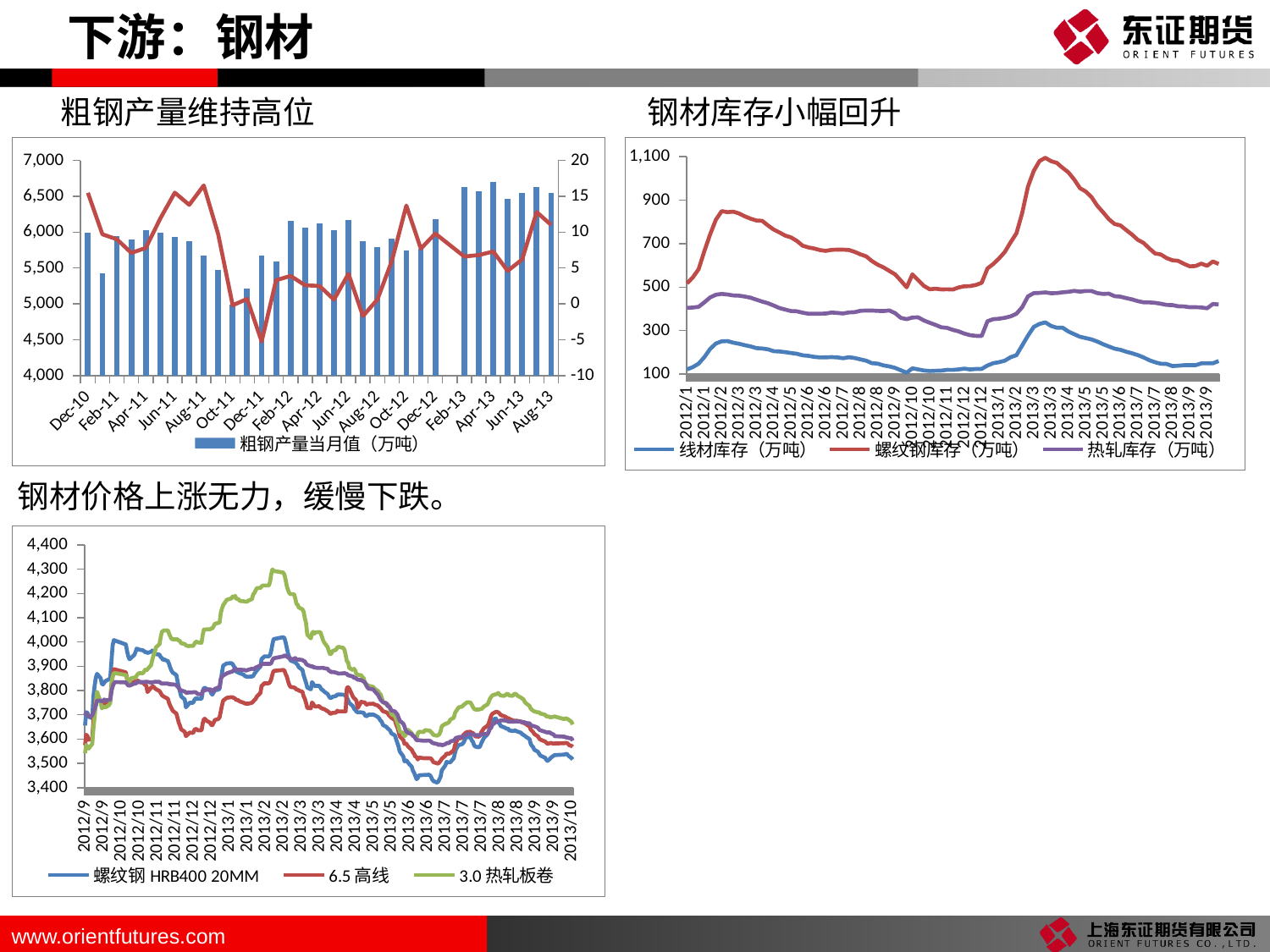

下游：钢材
粗钢产量维持高位
钢材库存小幅回升

### Chart

| Category |  |  |  |
|---|---|---|---|
| 41558 | 159.76 | 606.4 | 419.95 |
| 41551 | 149.07 | 617.98 | 422.08 |
| 41544 | 149.07 | 598.03 | 402.19 |
| 41537 | 148.94 | 608.09 | 406.24 |
| 41530 | 140.37 | 597.04 | 407.42 |
| 41523 | 140.27 | 595.65 | 407.1 |
| 41516 | 140.44 | 606.81 | 410.72 |
| 41509 | 137.95 | 620.74 | 411.47 |
| 41502 | 136.56 | 623.48 | 417.07 |
| 41495 | 146.05 | 633.24 | 417.58 |
| 41488 | 146.96 | 650.04 | 423.3 |
| 41481 | 153.92 | 654.83 | 427.61 |
| 41474 | 163.39 | 678.04 | 429.63 |
| 41467 | 176.15 | 703.28 | 429.83 |
| 41460 | 187.0 | 717.83 | 435.62 |
| 41453 | 195.22 | 741.62 | 443.43 |
| 41446 | 202.51 | 762.64 | 449.3 |
| 41439 | 211.21 | 784.0 | 456.01 |
| 41432 | 216.49 | 790.07 | 458.18 |
| 41425 | 226.64 | 812.4 | 469.8 |
| 41418 | 236.9 | 844.16 | 468.58 |
| 41411 | 249.29 | 874.4 | 472.38 |
| 41404 | 259.02 | 914.34 | 482.0 |
| 41397 | 265.1 | 939.93 | 481.99 |
| 41390 | 271.22 | 955.25 | 479.05 |
| 41383 | 283.12 | 995.11 | 482.5 |
| 41376 | 295.36 | 1027.83 | 478.36 |
| 41369 | 312.88 | 1048.66 | 476.1 |
| 41362 | 312.88 | 1071.26 | 472.57 |
| 41355 | 321.2 | 1079.51 | 471.71 |
| 41348 | 337.35 | 1094.85 | 475.57 |
| 41341 | 330.24 | 1079.79 | 473.27 |
| 41334 | 316.43 | 1034.47 | 472.17 |
| 41327 | 276.35 | 962.06 | 457.1 |
| 41320 | 230.97 | 840.12 | 407.02 |
| 41313 | 186.45 | 747.17 | 376.87 |
| 41306 | 177.17 | 706.02 | 364.97 |
| 41299 | 161.37 | 662.06 | 358.58 |
| 41292 | 154.18 | 631.93 | 354.13 |
| 41285 | 149.8 | 606.5 | 352.19 |
| 41278 | 139.05 | 585.9 | 343.0 |
| 41271 | 123.42 | 519.96 | 274.82 |
| 41264 | 123.0 | 509.87 | 275.3 |
| 41257 | 120.76 | 504.63 | 278.54 |
| 41250 | 124.75 | 503.81 | 285.57 |
| 41243 | 120.96 | 498.38 | 295.98 |
| 41236 | 118.76 | 488.6 | 303.0 |
| 41229 | 118.91 | 489.94 | 312.11 |
| 41222 | 115.53 | 489.34 | 314.83 |
| 41215 | 114.93 | 492.73 | 325.97 |
| 41208 | 113.67 | 489.97 | 335.64 |
| 41201 | 115.88 | 505.32 | 345.87 |
| 41194 | 120.97 | 531.5 | 360.73 |
| 41187 | 126.17 | 558.56 | 359.65 |
| 41180 | 106.18 | 498.93 | 352.09 |
| 41173 | 117.05 | 529.88 | 358.05 |
| 41166 | 127.99 | 558.58 | 379.96 |
| 41159 | 134.76 | 574.39 | 392.41 |
| 41152 | 139.41 | 590.52 | 389.53 |
| 41145 | 147.56 | 603.04 | 390.34 |
| 41138 | 149.78 | 619.82 | 391.94 |
| 41131 | 161.09 | 641.39 | 391.83 |
| 41124 | 167.37 | 650.72 | 390.82 |
| 41117 | 173.37 | 662.07 | 384.63 |
| 41110 | 177.07 | 670.78 | 383.28 |
| 41103 | 172.21 | 672.28 | 378.25 |
| 41096 | 176.52 | 672.51 | 380.85 |
| 41089 | 177.6 | 671.25 | 382.76 |
| 41082 | 176.45 | 666.78 | 378.02 |
| 41075 | 176.17 | 670.46 | 377.35 |
| 41068 | 178.83 | 677.39 | 377.03 |
| 41061 | 183.26 | 682.49 | 377.2 |
| 41054 | 185.97 | 690.65 | 382.05 |
| 41047 | 193.02 | 712.53 | 388.48 |
| 41040 | 196.4 | 728.63 | 389.6 |
| 41033 | 200.42 | 736.8 | 396.31 |
| 41026 | 203.62 | 751.27 | 403.34 |
| 41019 | 204.73 | 764.75 | 414.82 |
| 41012 | 213.55 | 783.7 | 425.89 |
| 41005 | 217.04 | 804.87 | 433.2 |
| 40998 | 218.91 | 806.5 | 441.98 |
| 40991 | 226.91 | 814.81 | 451.25 |
| 40984 | 232.32 | 825.33 | 456.49 |
| 40977 | 239.06 | 838.83 | 460.54 |
| 40970 | 244.13 | 847.24 | 461.54 |
| 40963 | 251.49 | 844.79 | 465.9 |
| 40956 | 250.35 | 849.51 | 468.62 |
| 40949 | 240.4 | 810.64 | 464.75 |
| 40942 | 215.25 | 742.68 | 452.66 |
| 40935 | 177.75 | 665.94 | 430.0 |
| 40928 | 147.5 | 582.38 | 409.2 |
| 40921 | 131.65 | 544.3 | 405.81 |
| 40914 | 121.1 | 517.16 | 404.08 |

### Chart

| Category |  |  |
|---|---|---|
| 41517 | 6542.0 | 11.0 |
| 41486 | 6627.6 | 12.8 |
| 41455 | 6547.4 | 6.2 |
| 41425 | 6466.4 | 4.6 |
| 41394 | 6703.4 | 7.3 |
| 41364 | 6565.0 | 6.8 |
| 41333 | 6629.6 | 6.6 |
| 41274 | 6183.0 | 9.8 |
| 41243 | 5765.6 | 7.7 |
| 41213 | 5747.1 | 13.7 |
| 41182 | 5909.6 | 6.0 |
| 41152 | 5794.6 | 0.6 |
| 41121 | 5870.3 | -1.7 |
| 41090 | 6169.3 | 4.2 |
| 41060 | 6021.3 | 0.6 |
| 41029 | 6123.4 | 2.5 |
| 40999 | 6057.5 | 2.6 |
| 40968 | 6158.1 | 3.9 |
| 40939 | 5588.3 | 3.3 |
| 40908 | 5673.3 | -5.24 |
| 40877 | 5216.4 | 0.7 |
| 40847 | 4988.3 | -0.2 |
| 40816 | 5467.3 | 9.7 |
| 40786 | 5670.0 | 16.5 |
| 40755 | 5875.2 | 13.8 |
| 40724 | 5930.0 | 15.5 |
| 40694 | 5993.2 | 11.9 |
| 40663 | 6024.5 | 7.8 |
| 40633 | 5903.2 | 7.1 |
| 40602 | 5941.8 | 9.0 |
| 40574 | 5430.7 | 9.7 |
| 40543 | 5987.11 | 15.48 |
钢材价格上涨无力，缓慢下跌。

### Chart

| Category |  |  |  |  |
|---|---|---|---|---|
| 41562 | 3516.0 | 3568.0 | 3660.0 | 3593.0 |
| 41561 | 3522.0 | 3572.0 | 3671.0 | 3603.0 |
| 41559 | 3529.0 | 3575.0 | 3678.0 | 3604.0 |
| 41558 | 3534.0 | 3581.0 | 3682.0 | 3606.0 |
| 41557 | 3539.0 | 3584.0 | 3684.0 | 3606.0 |
| 41556 | 3538.0 | 3584.0 | 3686.0 | 3608.0 |
| 41555 | 3536.0 | 3583.0 | 3682.0 | 3610.0 |
| 41547 | 3534.0 | 3582.0 | 3693.0 | 3612.0 |
| 41546 | 3531.0 | 3581.0 | 3692.0 | 3619.0 |
| 41544 | 3524.0 | 3584.0 | 3690.0 | 3623.0 |
| 41543 | 3518.0 | 3583.0 | 3690.0 | 3627.0 |
| 41542 | 3514.0 | 3582.0 | 3693.0 | 3628.0 |
| 41541 | 3510.0 | 3580.0 | 3693.0 | 3627.0 |
| 41540 | 3515.0 | 3585.0 | 3694.0 | 3628.0 |
| 41539 | 3523.0 | 3590.0 | 3700.0 | 3630.0 |
| 41535 | 3532.0 | 3598.0 | 3705.0 | 3636.0 |
| 41534 | 3540.0 | 3603.0 | 3710.0 | 3639.0 |
| 41533 | 3548.0 | 3611.0 | 3710.0 | 3647.0 |
| 41530 | 3556.0 | 3621.0 | 3714.0 | 3653.0 |
| 41529 | 3567.0 | 3629.0 | 3717.0 | 3654.0 |
| 41528 | 3572.0 | 3634.0 | 3721.0 | 3655.0 |
| 41527 | 3580.0 | 3639.0 | 3726.0 | 3658.0 |
| 41526 | 3600.0 | 3652.0 | 3737.0 | 3665.0 |
| 41523 | 3610.0 | 3662.0 | 3748.0 | 3666.0 |
| 41522 | 3614.0 | 3665.0 | 3754.0 | 3669.0 |
| 41521 | 3617.0 | 3667.0 | 3764.0 | 3670.0 |
| 41520 | 3620.0 | 3668.0 | 3767.0 | 3670.0 |
| 41519 | 3626.0 | 3672.0 | 3771.0 | 3671.0 |
| 41516 | 3631.0 | 3675.0 | 3779.0 | 3673.0 |
| 41515 | 3633.0 | 3676.0 | 3785.0 | 3673.0 |
| 41514 | 3636.0 | 3675.0 | 3787.0 | 3673.0 |
| 41513 | 3634.0 | 3676.0 | 3785.0 | 3672.0 |
| 41512 | 3633.0 | 3677.0 | 3778.0 | 3672.0 |
| 41509 | 3636.0 | 3684.0 | 3780.0 | 3672.0 |
| 41508 | 3644.0 | 3686.0 | 3787.0 | 3673.0 |
| 41507 | 3642.0 | 3688.0 | 3785.0 | 3676.0 |
| 41506 | 3646.0 | 3692.0 | 3782.0 | 3676.0 |
| 41505 | 3648.0 | 3694.0 | 3778.0 | 3677.0 |
| 41502 | 3654.0 | 3699.0 | 3780.0 | 3677.0 |
| 41501 | 3665.0 | 3706.0 | 3784.0 | 3674.0 |
| 41500 | 3668.0 | 3710.0 | 3790.0 | 3674.0 |
| 41499 | 3674.0 | 3712.0 | 3786.0 | 3672.0 |
| 41498 | 3685.0 | 3712.0 | 3785.0 | 3670.0 |
| 41495 | 3679.0 | 3704.0 | 3780.0 | 3659.0 |
| 41494 | 3671.0 | 3695.0 | 3773.0 | 3646.0 |
| 41493 | 3650.0 | 3680.0 | 3766.0 | 3642.0 |
| 41492 | 3631.0 | 3663.0 | 3752.0 | 3630.0 |
| 41491 | 3619.0 | 3655.0 | 3743.0 | 3621.0 |
| 41488 | 3604.0 | 3644.0 | 3734.0 | 3621.0 |
| 41487 | 3594.0 | 3636.0 | 3728.0 | 3620.0 |
| 41486 | 3584.0 | 3629.0 | 3724.0 | 3618.0 |
| 41485 | 3571.0 | 3617.0 | 3724.0 | 3616.0 |
| 41484 | 3566.0 | 3610.0 | 3722.0 | 3616.0 |
| 41481 | 3569.0 | 3611.0 | 3722.0 | 3616.0 |
| 41480 | 3574.0 | 3617.0 | 3724.0 | 3618.0 |
| 41479 | 3588.0 | 3625.0 | 3732.0 | 3620.0 |
| 41478 | 3594.0 | 3622.0 | 3741.0 | 3620.0 |
| 41477 | 3607.0 | 3630.0 | 3751.0 | 3621.0 |
| 41474 | 3608.0 | 3629.0 | 3752.0 | 3621.0 |
| 41473 | 3608.0 | 3626.0 | 3747.0 | 3616.0 |
| 41472 | 3594.0 | 3622.0 | 3744.0 | 3613.0 |
| 41471 | 3585.0 | 3617.0 | 3740.0 | 3610.0 |
| 41470 | 3579.0 | 3605.0 | 3734.0 | 3610.0 |
| 41467 | 3575.0 | 3602.0 | 3731.0 | 3608.0 |
| 41466 | 3568.0 | 3598.0 | 3723.0 | 3605.0 |
| 41465 | 3559.0 | 3587.0 | 3716.0 | 3606.0 |
| 41464 | 3544.0 | 3575.0 | 3707.0 | 3600.0 |
| 41463 | 3521.0 | 3554.0 | 3688.0 | 3594.0 |
| 41460 | 3504.0 | 3542.0 | 3680.0 | 3590.0 |
| 41459 | 3504.0 | 3540.0 | 3669.0 | 3583.0 |
| 41458 | 3504.0 | 3539.0 | 3667.0 | 3584.0 |
| 41457 | 3506.0 | 3541.0 | 3663.0 | 3583.0 |
| 41456 | 3492.0 | 3532.0 | 3663.0 | 3579.0 |
| 41453 | 3471.0 | 3519.0 | 3653.0 | 3574.0 |
| 41452 | 3445.0 | 3511.0 | 3632.0 | 3579.0 |
| 41451 | 3434.0 | 3504.0 | 3620.0 | 3576.0 |
| 41450 | 3424.0 | 3499.0 | 3616.0 | 3577.0 |
| 41449 | 3421.0 | 3500.0 | 3614.0 | 3580.0 |
| 41446 | 3427.0 | 3505.0 | 3617.0 | 3583.0 |
| 41445 | 3434.0 | 3514.0 | 3625.0 | 3585.0 |
| 41444 | 3445.0 | 3520.0 | 3629.0 | 3590.0 |
| 41443 | 3452.0 | 3521.0 | 3635.0 | 3593.0 |
| 41442 | 3453.0 | 3521.0 | 3635.0 | 3594.0 |
| 41439 | 3452.0 | 3521.0 | 3637.0 | 3593.0 |
| 41438 | 3452.0 | 3521.0 | 3629.0 | 3593.0 |
| 41434 | 3451.0 | 3524.0 | 3630.0 | 3595.0 |
| 41433 | 3439.0 | 3516.0 | 3622.0 | 3595.0 |
| 41432 | 3435.0 | 3527.0 | 3604.0 | 3595.0 |
| 41431 | 3448.0 | 3527.0 | 3610.0 | 3603.0 |
| 41430 | 3461.0 | 3539.0 | 3612.0 | 3611.0 |
| 41429 | 3469.0 | 3545.0 | 3614.0 | 3613.0 |
| 41428 | 3486.0 | 3556.0 | 3624.0 | 3620.0 |
| 41425 | 3502.0 | 3569.0 | 3638.0 | 3626.0 |
| 41424 | 3510.0 | 3577.0 | 3633.0 | 3630.0 |
| 41423 | 3512.0 | 3583.0 | 3618.0 | 3635.0 |
| 41422 | 3508.0 | 3580.0 | 3612.0 | 3651.0 |
| 41421 | 3528.0 | 3596.0 | 3624.0 | 3663.0 |
| 41418 | 3549.0 | 3611.0 | 3632.0 | 3676.0 |
| 41417 | 3569.0 | 3632.0 | 3652.0 | 3689.0 |
| 41416 | 3584.0 | 3649.0 | 3666.0 | 3702.0 |
| 41415 | 3599.0 | 3660.0 | 3681.0 | 3707.0 |
| 41414 | 3615.0 | 3678.0 | 3694.0 | 3714.0 |
| 41411 | 3624.0 | 3688.0 | 3703.0 | 3718.0 |
| 41410 | 3635.0 | 3694.0 | 3725.0 | 3730.0 |
| 41409 | 3640.0 | 3698.0 | 3738.0 | 3735.0 |
| 41408 | 3644.0 | 3706.0 | 3743.0 | 3735.0 |
| 41407 | 3650.0 | 3710.0 | 3742.0 | 3748.0 |
| 41404 | 3658.0 | 3715.0 | 3754.0 | 3752.0 |
| 41403 | 3672.0 | 3722.0 | 3772.0 | 3757.0 |
| 41402 | 3676.0 | 3728.0 | 3785.0 | 3763.0 |
| 41401 | 3684.0 | 3732.0 | 3789.0 | 3772.0 |
| 41400 | 3690.0 | 3738.0 | 3798.0 | 3782.0 |
| 41397 | 3699.0 | 3743.0 | 3808.0 | 3798.0 |
| 41396 | 3701.0 | 3746.0 | 3815.0 | 3805.0 |
| 41392 | 3701.0 | 3745.0 | 3820.0 | 3808.0 |
| 41391 | 3696.0 | 3743.0 | 3823.0 | 3814.0 |
| 41390 | 3694.0 | 3743.0 | 3820.0 | 3826.0 |
| 41389 | 3699.0 | 3751.0 | 3833.0 | 3833.0 |
| 41388 | 3708.0 | 3752.0 | 3851.0 | 3837.0 |
| 41387 | 3709.0 | 3752.0 | 3855.0 | 3840.0 |
| 41386 | 3710.0 | 3754.0 | 3863.0 | 3843.0 |
| 41383 | 3710.0 | 3728.0 | 3865.0 | 3845.0 |
| 41382 | 3713.0 | 3757.0 | 3866.0 | 3849.0 |
| 41381 | 3720.0 | 3765.0 | 3882.0 | 3852.0 |
| 41380 | 3725.0 | 3768.0 | 3890.0 | 3852.0 |
| 41379 | 3736.0 | 3775.0 | 3885.0 | 3858.0 |
| 41376 | 3749.0 | 3808.0 | 3893.0 | 3862.0 |
| 41375 | 3761.0 | 3814.0 | 3918.0 | 3863.0 |
| 41374 | 3772.0 | 3810.0 | 3920.0 | 3869.0 |
| 41373 | 3777.0 | 3714.0 | 3947.0 | 3870.0 |
| 41372 | 3782.0 | 3715.0 | 3968.0 | 3872.0 |
| 41371 | 3783.0 | 3714.0 | 3976.0 | 3871.0 |
| 41367 | 3784.0 | 3714.0 | 3980.0 | 3870.0 |
| 41366 | 3783.0 | 3717.0 | 3977.0 | 3872.0 |
| 41365 | 3778.0 | 3709.0 | 3968.0 | 3874.0 |
| 41362 | 3774.0 | 3708.0 | 3963.0 | 3877.0 |
| 41361 | 3770.0 | 3705.0 | 3952.0 | 3875.0 |
| 41360 | 3769.0 | 3705.0 | 3950.0 | 3880.0 |
| 41359 | 3777.0 | 3711.0 | 3962.0 | 3882.0 |
| 41358 | 3786.0 | 3715.0 | 3979.0 | 3890.0 |
| 41355 | 3796.0 | 3724.0 | 3999.0 | 3892.0 |
| 41354 | 3802.0 | 3725.0 | 4010.0 | 3894.0 |
| 41353 | 3804.0 | 3727.0 | 4025.0 | 3894.0 |
| 41352 | 3812.0 | 3730.0 | 4040.0 | 3893.0 |
| 41351 | 3820.0 | 3736.0 | 4041.0 | 3893.0 |
| 41348 | 3819.0 | 3734.0 | 4040.0 | 3894.0 |
| 41347 | 3819.0 | 3736.0 | 4035.0 | 3896.0 |
| 41346 | 3828.0 | 3745.0 | 4042.0 | 3896.0 |
| 41345 | 3835.0 | 3751.0 | 4037.0 | 3901.0 |
| 41344 | 3805.0 | 3727.0 | 4015.0 | 3900.0 |
| 41341 | 3812.0 | 3728.0 | 4030.0 | 3906.0 |
| 41340 | 3833.0 | 3749.0 | 4078.0 | 3911.0 |
| 41339 | 3848.0 | 3766.0 | 4098.0 | 3920.0 |
| 41338 | 3863.0 | 3776.0 | 4125.0 | 3922.0 |
| 41337 | 3885.0 | 3795.0 | 4135.0 | 3926.0 |
| 41334 | 3896.0 | 3800.0 | 4142.0 | 3928.0 |
| 41333 | 3906.0 | 3804.0 | 4154.0 | 3927.0 |
| 41332 | 3911.0 | 3804.0 | 4157.0 | 3929.0 |
| 41331 | 3916.0 | 3810.0 | 4180.0 | 3934.0 |
| 41330 | 3918.0 | 3813.0 | 4197.0 | 3930.0 |
| 41327 | 3924.0 | 3815.0 | 4197.0 | 3930.0 |
| 41326 | 3938.0 | 3824.0 | 4202.0 | 3933.0 |
| 41325 | 3953.0 | 3839.0 | 4214.0 | 3938.0 |
| 41324 | 3975.0 | 3858.0 | 4230.0 | 3939.0 |
| 41323 | 3998.0 | 3868.0 | 4256.0 | 3943.0 |
| 41322 | 4016.0 | 3883.0 | 4277.0 | 3945.0 |
| 41321 | 4020.0 | 3885.0 | 4286.0 | 3941.0 |
| 41313 | 4012.0 | 3881.0 | 4293.0 | 3933.0 |
| 41312 | 3992.0 | 3867.0 | 4299.0 | 3926.0 |
| 41311 | 3964.0 | 3847.0 | 4280.0 | 3913.0 |
| 41310 | 3946.0 | 3835.0 | 4248.0 | 3910.0 |
| 41309 | 3941.0 | 3830.0 | 4233.0 | 3910.0 |
| 41306 | 3941.0 | 3830.0 | 4233.0 | 3910.0 |
| 41305 | 3940.0 | 3830.0 | 4233.0 | 3910.0 |
| 41304 | 3934.0 | 3823.0 | 4233.0 | 3909.0 |
| 41303 | 3931.0 | 3820.0 | 4229.0 | 3909.0 |
| 41302 | 3899.0 | 3790.0 | 4223.0 | 3903.0 |
| 41299 | 3883.0 | 3775.0 | 4222.0 | 3897.0 |
| 41298 | 3876.0 | 3765.0 | 4212.0 | 3895.0 |
| 41297 | 3869.0 | 3761.0 | 4202.0 | 3889.0 |
| 41296 | 3860.0 | 3755.0 | 4196.0 | 3889.0 |
| 41295 | 3858.0 | 3750.0 | 4177.0 | 3890.0 |
| 41292 | 3857.0 | 3746.0 | 4171.0 | 3886.0 |
| 41291 | 3857.0 | 3746.0 | 4167.0 | 3884.0 |
| 41290 | 3858.0 | 3746.0 | 4166.0 | 3882.0 |
| 41289 | 3860.0 | 3747.0 | 4167.0 | 3885.0 |
| 41288 | 3866.0 | 3750.0 | 4168.0 | 3885.0 |
| 41285 | 3871.0 | 3755.0 | 4169.0 | 3886.0 |
| 41284 | 3873.0 | 3758.0 | 4175.0 | 3886.0 |
| 41283 | 3876.0 | 3762.0 | 4178.0 | 3886.0 |
| 41282 | 3877.0 | 3760.0 | 4177.0 | 3886.0 |
| 41281 | 3893.0 | 3767.0 | 4190.0 | 3890.0 |
| 41280 | 3899.0 | 3769.0 | 4185.0 | 3886.0 |
| 41279 | 3908.0 | 3772.0 | 4188.0 | 3879.0 |
| 41278 | 3913.0 | 3773.0 | 4180.0 | 3878.0 |
| 41274 | 3912.0 | 3770.0 | 4174.0 | 3871.0 |
| 41271 | 3903.0 | 3759.0 | 4152.0 | 3862.0 |
| 41270 | 3874.0 | 3739.0 | 4138.0 | 3857.0 |
| 41269 | 3843.0 | 3714.0 | 4120.0 | 3849.0 |
| 41268 | 3808.0 | 3690.0 | 4080.0 | 3813.0 |
| 41267 | 3804.0 | 3683.0 | 4079.0 | 3813.0 |
| 41264 | 3801.0 | 3678.0 | 4075.0 | 3807.0 |
| 41263 | 3792.0 | 3667.0 | 4064.0 | 3797.0 |
| 41262 | 3783.0 | 3657.0 | 4056.0 | 3796.0 |
| 41261 | 3789.0 | 3659.0 | 4056.0 | 3804.0 |
| 41260 | 3802.0 | 3668.0 | 4052.0 | 3805.0 |
| 41257 | 3807.0 | 3676.0 | 4052.0 | 3803.0 |
| 41256 | 3811.0 | 3683.0 | 4051.0 | 3801.0 |
| 41255 | 3811.0 | 3683.0 | 4052.0 | 3802.0 |
| 41254 | 3796.0 | 3665.0 | 4030.0 | 3799.0 |
| 41253 | 3766.0 | 3636.0 | 3997.0 | 3785.0 |
| 41250 | 3766.0 | 3636.0 | 3998.0 | 3785.0 |
| 41249 | 3768.0 | 3640.0 | 4001.0 | 3790.0 |
| 41248 | 3768.0 | 3642.0 | 4000.0 | 3793.0 |
| 41247 | 3761.0 | 3637.0 | 3992.0 | 3794.0 |
| 41246 | 3750.0 | 3625.0 | 3984.0 | 3793.0 |
| 41243 | 3750.0 | 3627.0 | 3984.0 | 3792.0 |
| 41242 | 3743.0 | 3621.0 | 3983.0 | 3793.0 |
| 41241 | 3737.0 | 3617.0 | 3985.0 | 3790.0 |
| 41240 | 3731.0 | 3612.0 | 3986.0 | 3792.0 |
| 41239 | 3763.0 | 3630.0 | 3992.0 | 3796.0 |
| 41236 | 3776.0 | 3640.0 | 3995.0 | 3801.0 |
| 41235 | 3796.0 | 3655.0 | 4004.0 | 3803.0 |
| 41234 | 3814.0 | 3668.0 | 4006.0 | 3812.0 |
| 41233 | 3838.0 | 3687.0 | 4011.0 | 3816.0 |
| 41232 | 3864.0 | 3705.0 | 4011.0 | 3823.0 |
| 41229 | 3874.0 | 3717.0 | 4011.0 | 3826.0 |
| 41228 | 3882.0 | 3727.0 | 4014.0 | 3824.0 |
| 41227 | 3894.0 | 3737.0 | 4023.0 | 3827.0 |
| 41226 | 3909.0 | 3749.0 | 4034.0 | 3826.0 |
| 41225 | 3921.0 | 3766.0 | 4048.0 | 3829.0 |
| 41222 | 3928.0 | 3774.0 | 4048.0 | 3829.0 |
| 41221 | 3926.0 | 3777.0 | 4046.0 | 3829.0 |
| 41220 | 3934.0 | 3781.0 | 4042.0 | 3829.0 |
| 41219 | 3938.0 | 3790.0 | 4020.0 | 3831.0 |
| 41218 | 3948.0 | 3798.0 | 3991.0 | 3836.0 |
| 41215 | 3950.0 | 3806.0 | 3978.0 | 3836.0 |
| 41214 | 3955.0 | 3810.0 | 3957.0 | 3836.0 |
| 41213 | 3960.0 | 3816.0 | 3945.0 | 3835.0 |
| 41212 | 3965.0 | 3817.0 | 3927.0 | 3833.0 |
| 41211 | 3960.0 | 3812.0 | 3905.0 | 3833.0 |
| 41208 | 3955.0 | 3794.0 | 3888.0 | 3836.0 |
| 41207 | 3959.0 | 3821.0 | 3883.0 | 3836.0 |
| 41206 | 3958.0 | 3823.0 | 3886.0 | 3836.0 |
| 41205 | 3963.0 | 3829.0 | 3877.0 | 3835.0 |
| 41204 | 3966.0 | 3832.0 | 3871.0 | 3835.0 |
| 41201 | 3969.0 | 3836.0 | 3872.0 | 3835.0 |
| 41200 | 3971.0 | 3842.0 | 3868.0 | 3836.0 |
| 41199 | 3973.0 | 3840.0 | 3862.0 | 3832.0 |
| 41198 | 3958.0 | 3837.0 | 3852.0 | 3829.0 |
| 41197 | 3947.0 | 3837.0 | 3854.0 | 3829.0 |
| 41194 | 3933.0 | 3824.0 | 3850.0 | 3822.0 |
| 41193 | 3929.0 | 3821.0 | 3837.0 | 3821.0 |
| 41192 | 3942.0 | 3831.0 | 3834.0 | 3821.0 |
| 41191 | 3963.0 | 3849.0 | 3849.0 | 3827.0 |
| 41190 | 3990.0 | 3875.0 | 3864.0 | 3834.0 |
| 41181 | 4006.0 | 3887.0 | 3872.0 | 3835.0 |
| 41180 | 4008.0 | 3888.0 | 3872.0 | 3829.0 |
| 41179 | 3986.0 | 3862.0 | 3858.0 | 3817.0 |
| 41178 | 3921.0 | 3820.0 | 3830.0 | 3796.0 |
| 41177 | 3849.0 | 3755.0 | 3750.0 | 3762.0 |
| 41176 | 3847.0 | 3754.0 | 3740.0 | 3762.0 |
| 41173 | 3839.0 | 3750.0 | 3731.0 | 3760.0 |
| 41172 | 3833.0 | 3749.0 | 3734.0 | 3763.0 |
| 41171 | 3825.0 | 3740.0 | 3731.0 | 3756.0 |
| 41170 | 3828.0 | 3744.0 | 3727.0 | 3756.0 |
| 41169 | 3851.0 | 3759.0 | 3753.0 | 3758.0 |
| 41166 | 3869.0 | 3777.0 | 3795.0 | 3759.0 |
| 41165 | 3854.0 | 3762.0 | 3748.0 | 3739.0 |
| 41164 | 3820.0 | 3725.0 | 3692.0 | 3725.0 |
| 41163 | 3778.0 | 3677.0 | 3647.0 | 3712.0 |
| 41162 | 3686.0 | 3601.0 | 3580.0 | 3697.0 |
| 41159 | 3692.0 | 3597.0 | 3561.0 | 3692.0 |
| 41158 | 3708.0 | 3612.0 | 3569.0 | 3701.0 |
| 41157 | 3711.0 | 3618.0 | 3576.0 | 3707.0 |
| 41156 | 3656.0 | 3575.0 | 3542.0 | 3699.0 |